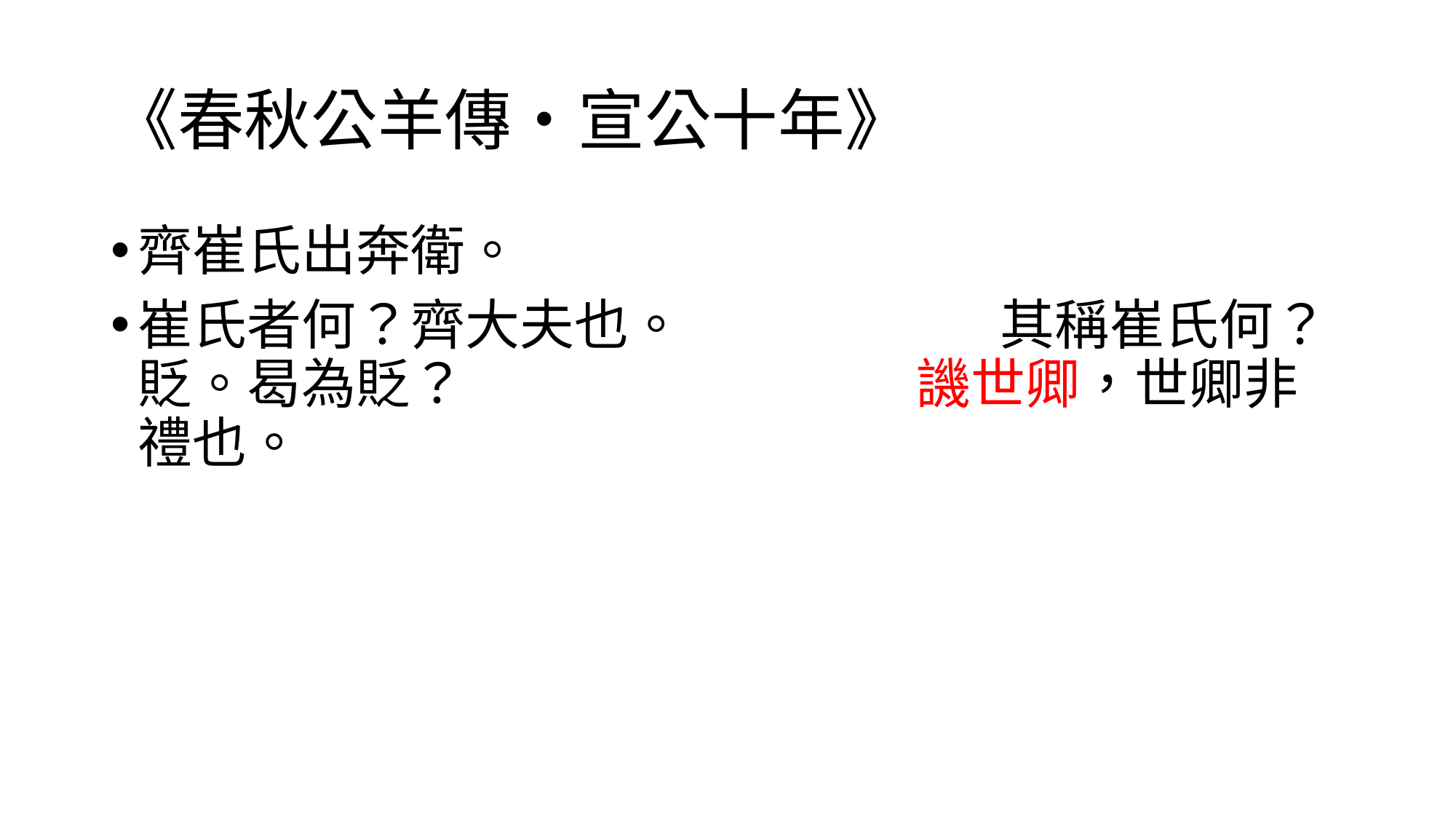

# 《春秋公羊傳•宣公十年》
齊崔氏出奔衛。
崔氏者何？齊大夫也。                          其稱崔氏何？貶。曷為貶？                                     譏世卿，世卿非禮也。